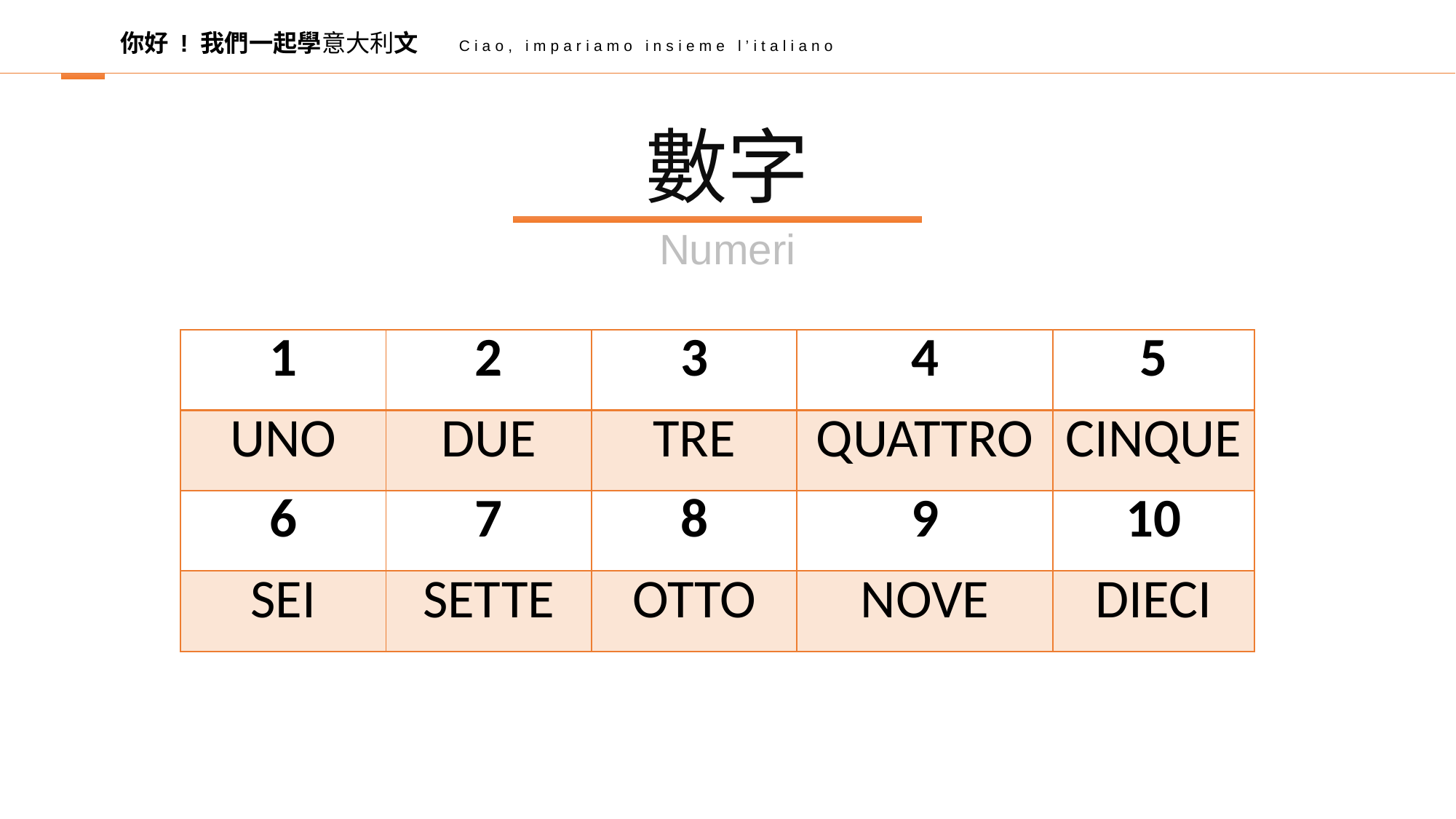

你好 ! 我們一起學意大利文
Ciao, impariamo insieme l’italiano

數字
Numeri

| 1 | 2 | 3 | 4 | 5 |
| --- | --- | --- | --- | --- |
| UNO | DUE | TRE | QUATTRO | CINQUE |
| 6 | 7 | 8 | 9 | 10 |
| SEI | SETTE | OTTO | NOVE | DIECI |